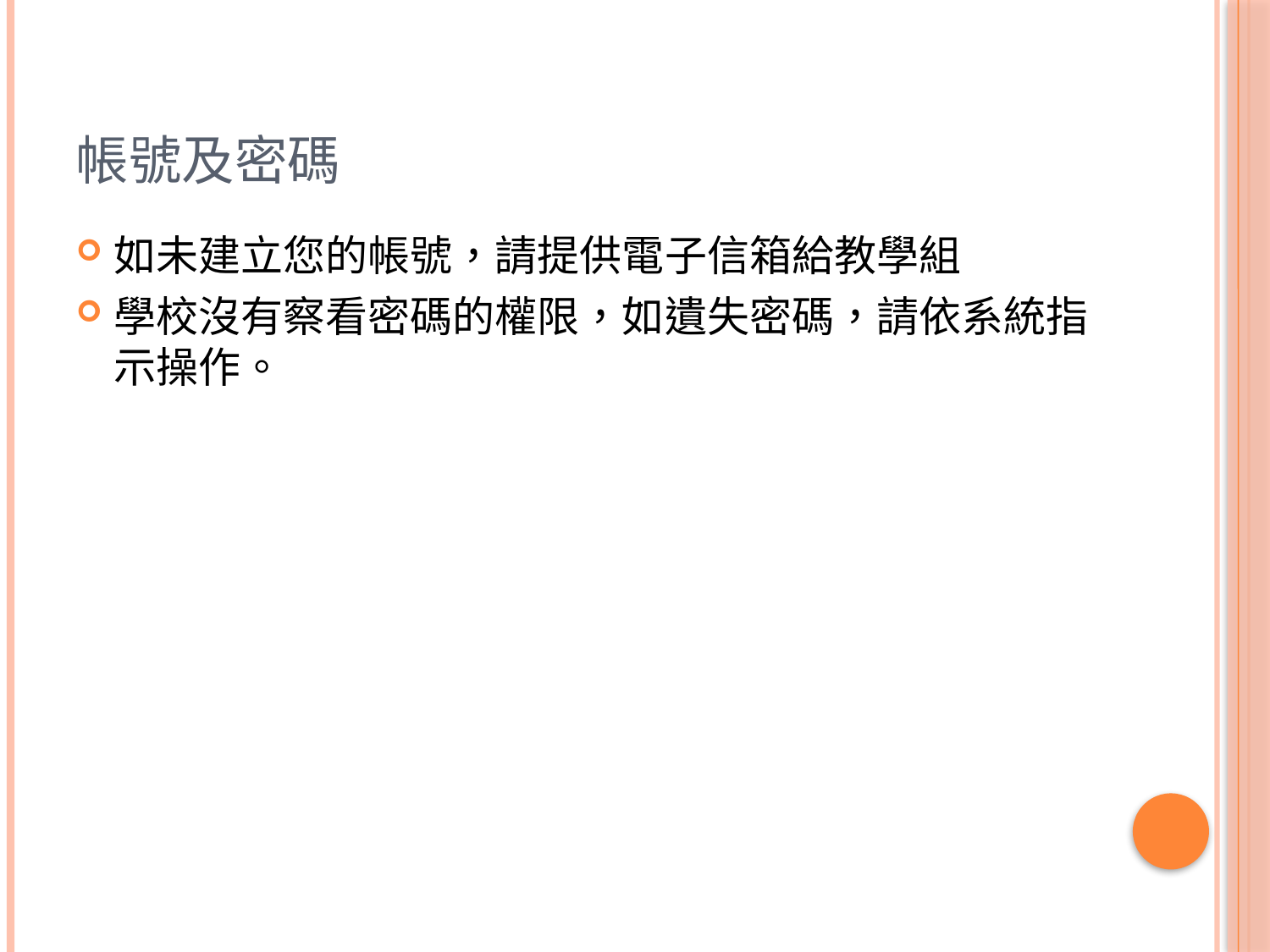

# 帳號及密碼
如未建立您的帳號，請提供電子信箱給教學組
學校沒有察看密碼的權限，如遺失密碼，請依系統指示操作。